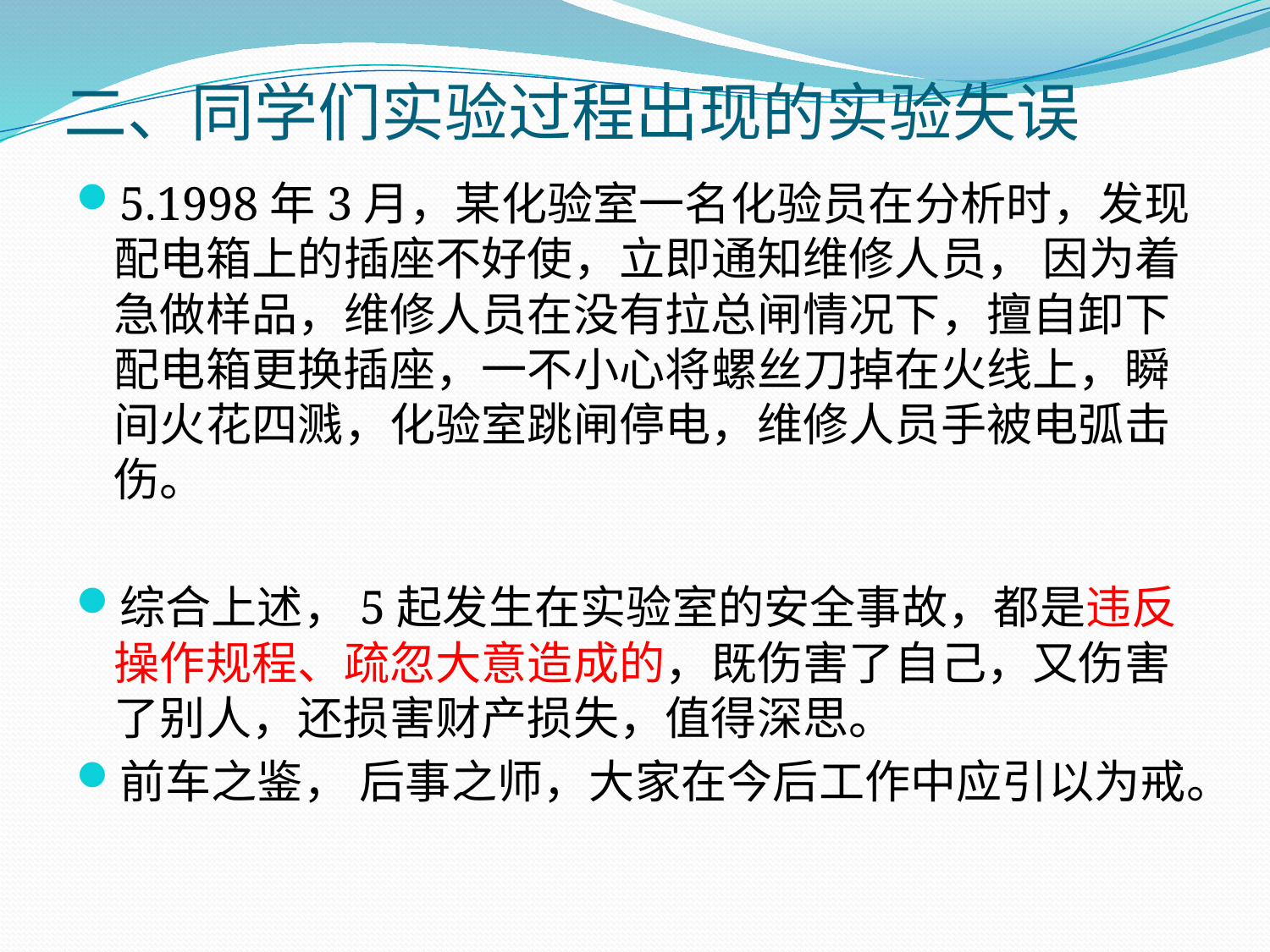

# 二、同学们实验过程出现的实验失误
5.1998年3月，某化验室一名化验员在分析时，发现配电箱上的插座不好使，立即通知维修人员， 因为着急做样品，维修人员在没有拉总闸情况下，擅自卸下配电箱更换插座，一不小心将螺丝刀掉在火线上，瞬间火花四溅，化验室跳闸停电，维修人员手被电弧击伤。

综合上述，5起发生在实验室的安全事故，都是违反操作规程、疏忽大意造成的，既伤害了自己，又伤害了别人，还损害财产损失，值得深思。
前车之鉴， 后事之师，大家在今后工作中应引以为戒。